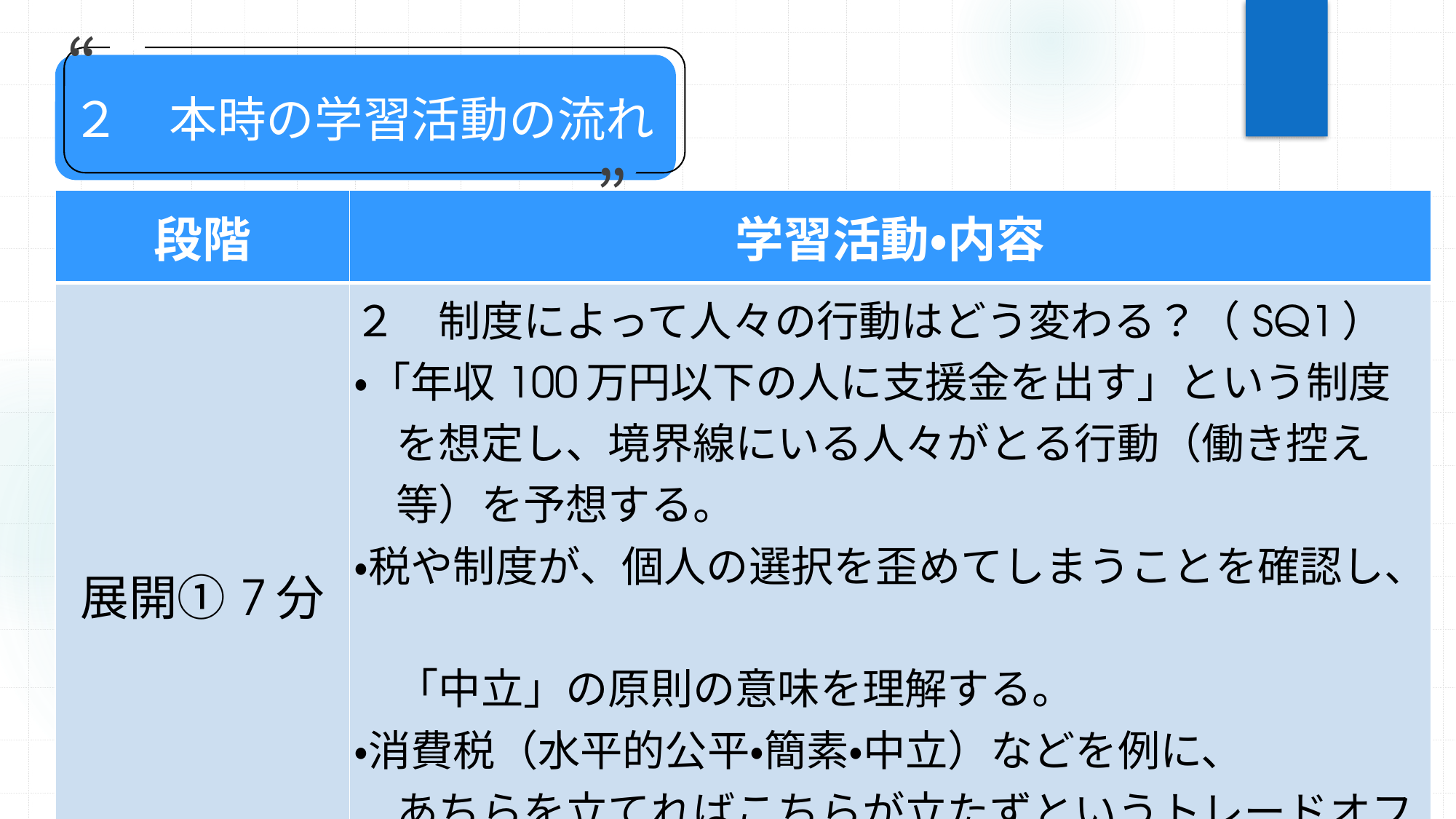

“

２　本時の学習活動の流れ

”
| 段階 | 学習活動・内容 |
| --- | --- |
| 展開①7分 | ２　制度によって人々の行動はどう変わる？（SQ1） ・「年収100万円以下の人に支援金を出す」という制度 　を想定し、境界線にいる人々がとる行動（働き控え 　等）を予想する。 ・税や制度が、個人の選択を歪めてしまうことを確認し、　 　「中立」の原則の意味を理解する。 ・消費税（水平的公平・簡素・中立）などを例に、 　あちらを立てればこちらが立たずというトレードオフ 　の構図を確認する。 |